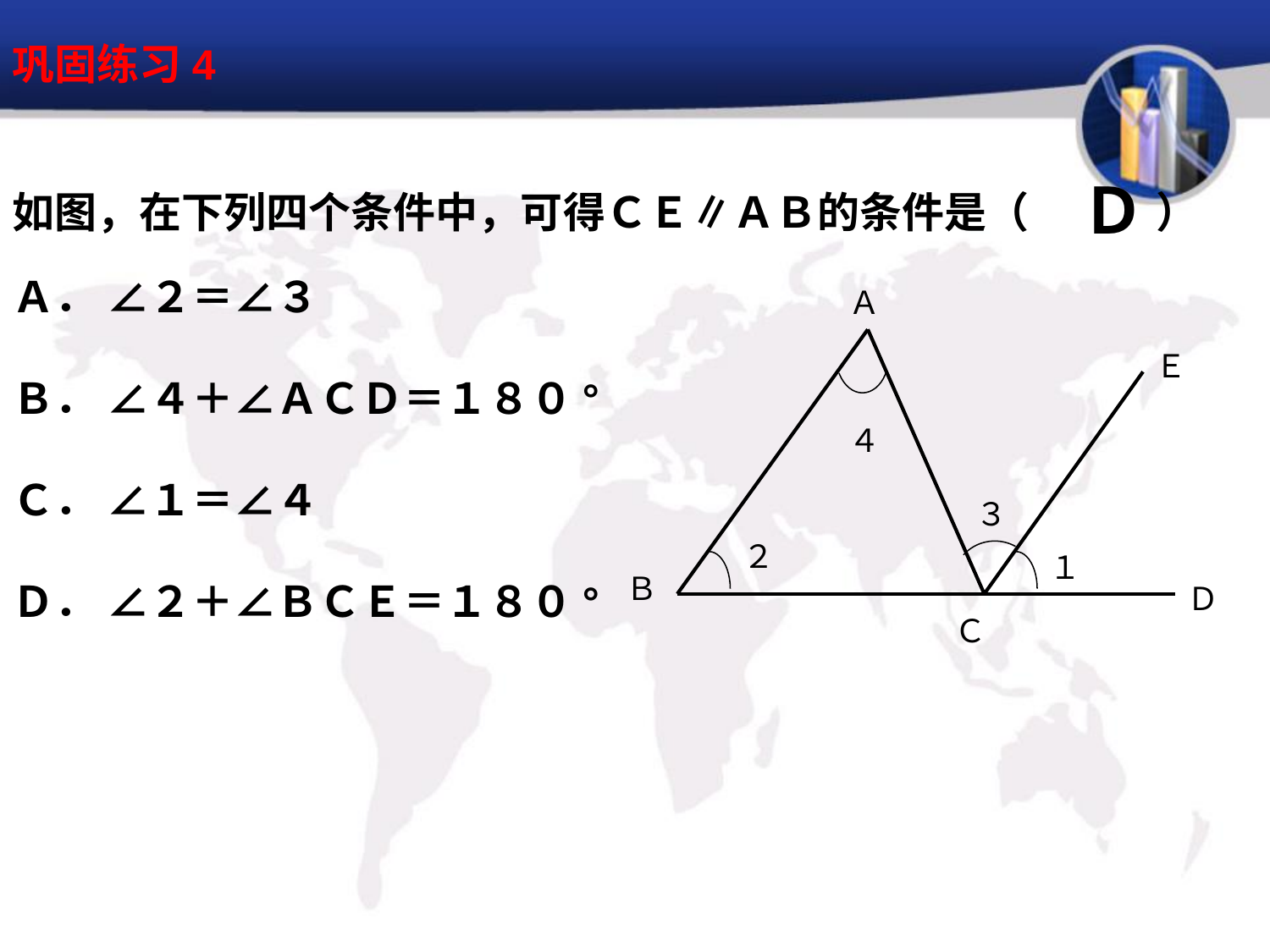

巩固练习4
Ｄ
如图，在下列四个条件中，可得ＣＥ∥ＡＢ的条件是（　　　）
Ａ． ∠２＝∠３

Ｂ． ∠４＋∠ＡＣＤ＝１８０°

Ｃ． ∠１＝∠４

Ｄ． ∠２＋∠ＢＣＥ＝１８０°
Ａ
Ｅ
Ｂ
Ｄ

４
３
２

１

Ｃ